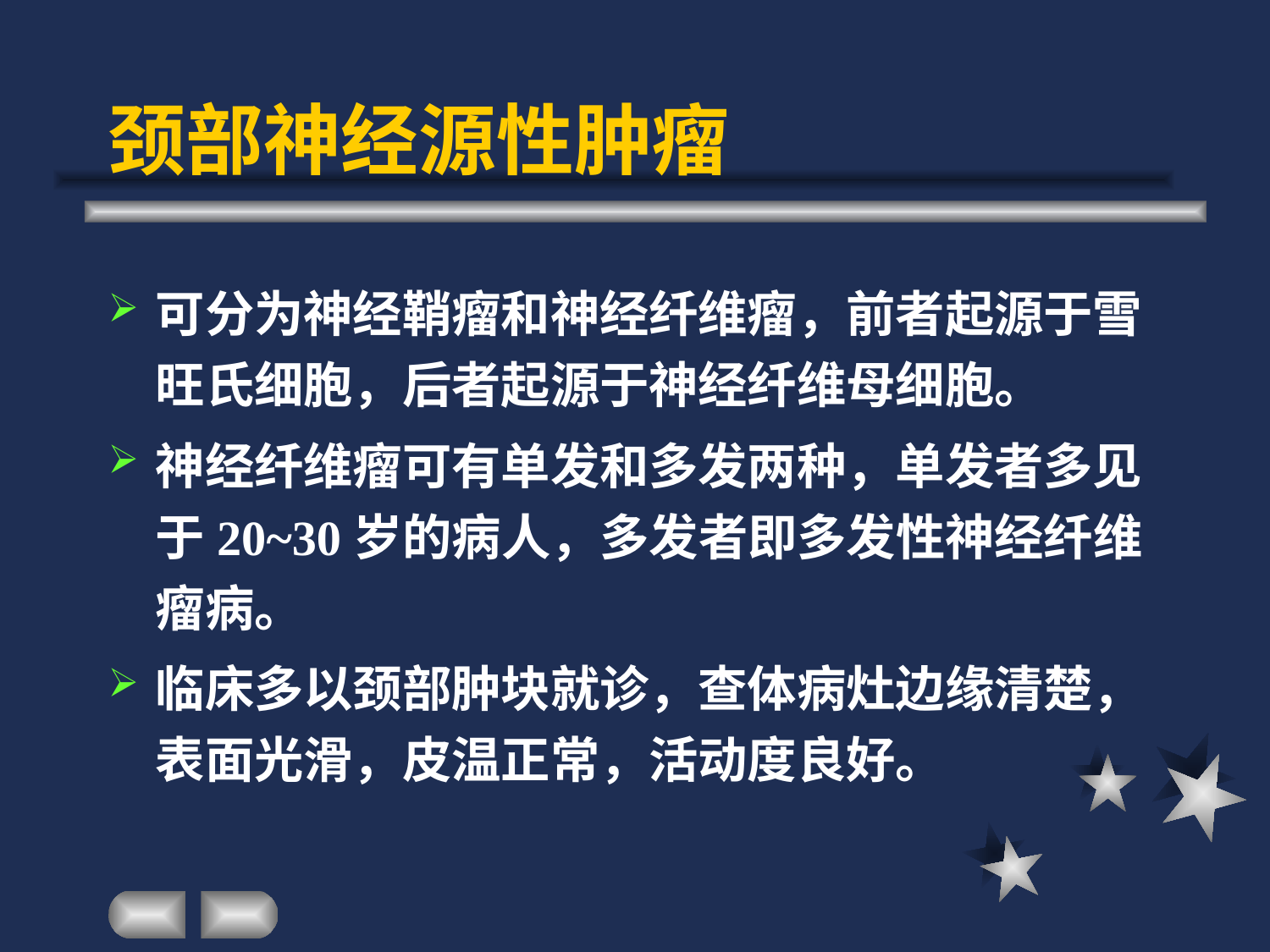

# 颈部神经源性肿瘤
可分为神经鞘瘤和神经纤维瘤，前者起源于雪旺氏细胞，后者起源于神经纤维母细胞。
神经纤维瘤可有单发和多发两种，单发者多见于20~30岁的病人，多发者即多发性神经纤维瘤病。
临床多以颈部肿块就诊，查体病灶边缘清楚，表面光滑，皮温正常，活动度良好。